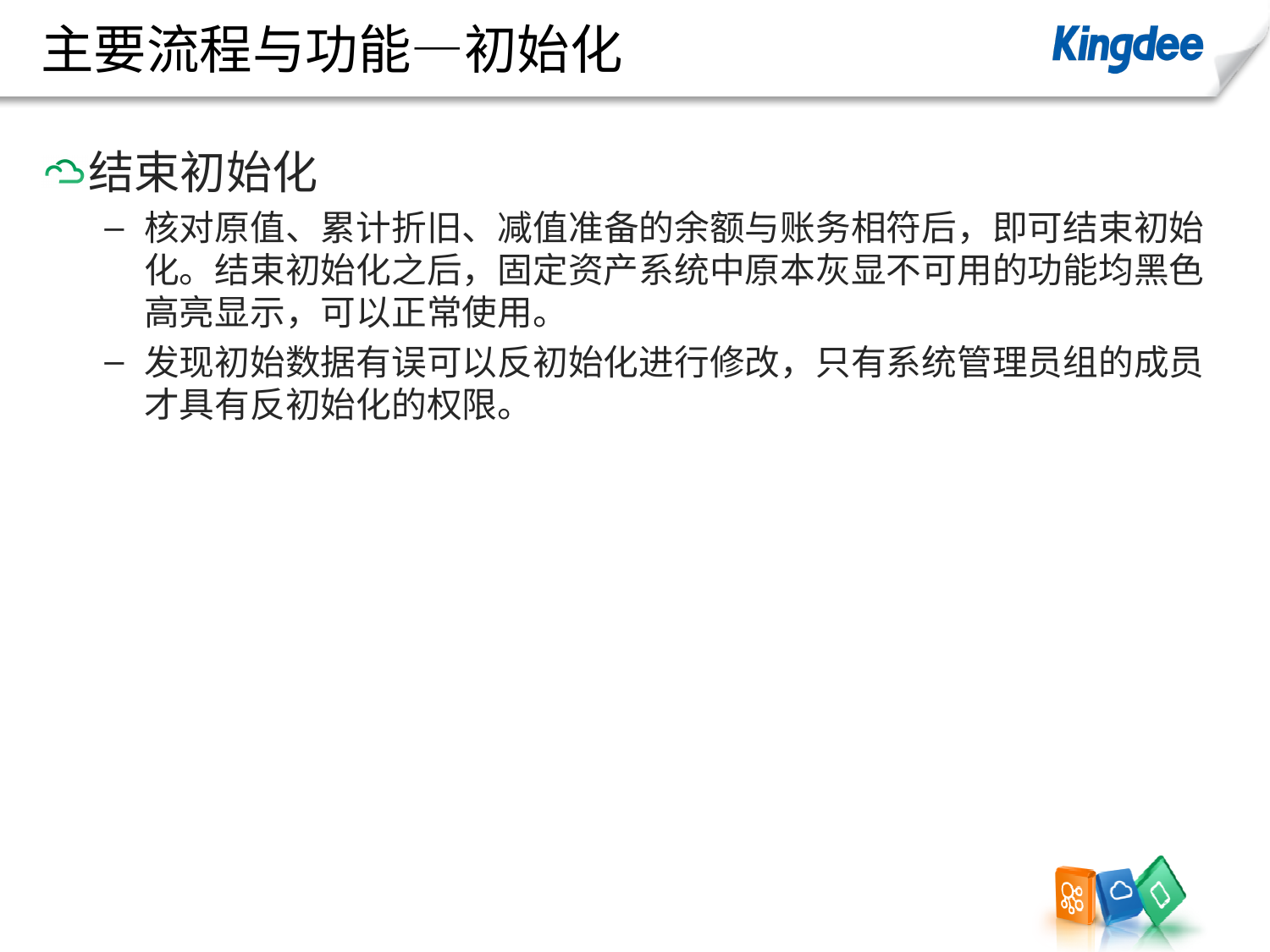

# 主要流程与功能—初始化
结束初始化
核对原值、累计折旧、减值准备的余额与账务相符后，即可结束初始化。结束初始化之后，固定资产系统中原本灰显不可用的功能均黑色高亮显示，可以正常使用。
发现初始数据有误可以反初始化进行修改，只有系统管理员组的成员才具有反初始化的权限。